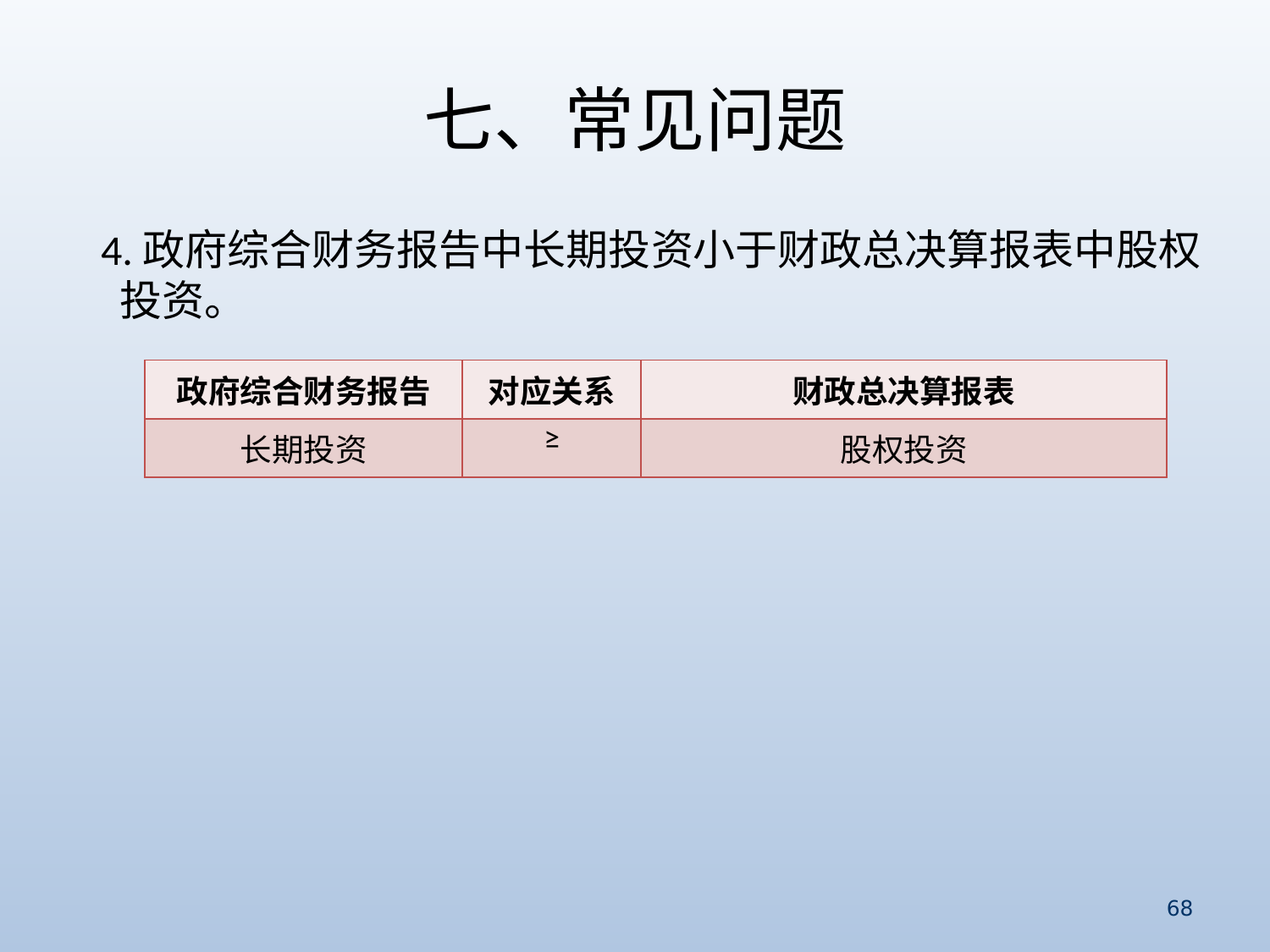

# 七、常见问题
   4.政府综合财务报告中长期投资小于财政总决算报表中股权投资。

| 政府综合财务报告 | 对应关系 | 财政总决算报表 |
| --- | --- | --- |
| 长期投资 | ≥ | 股权投资 |
68